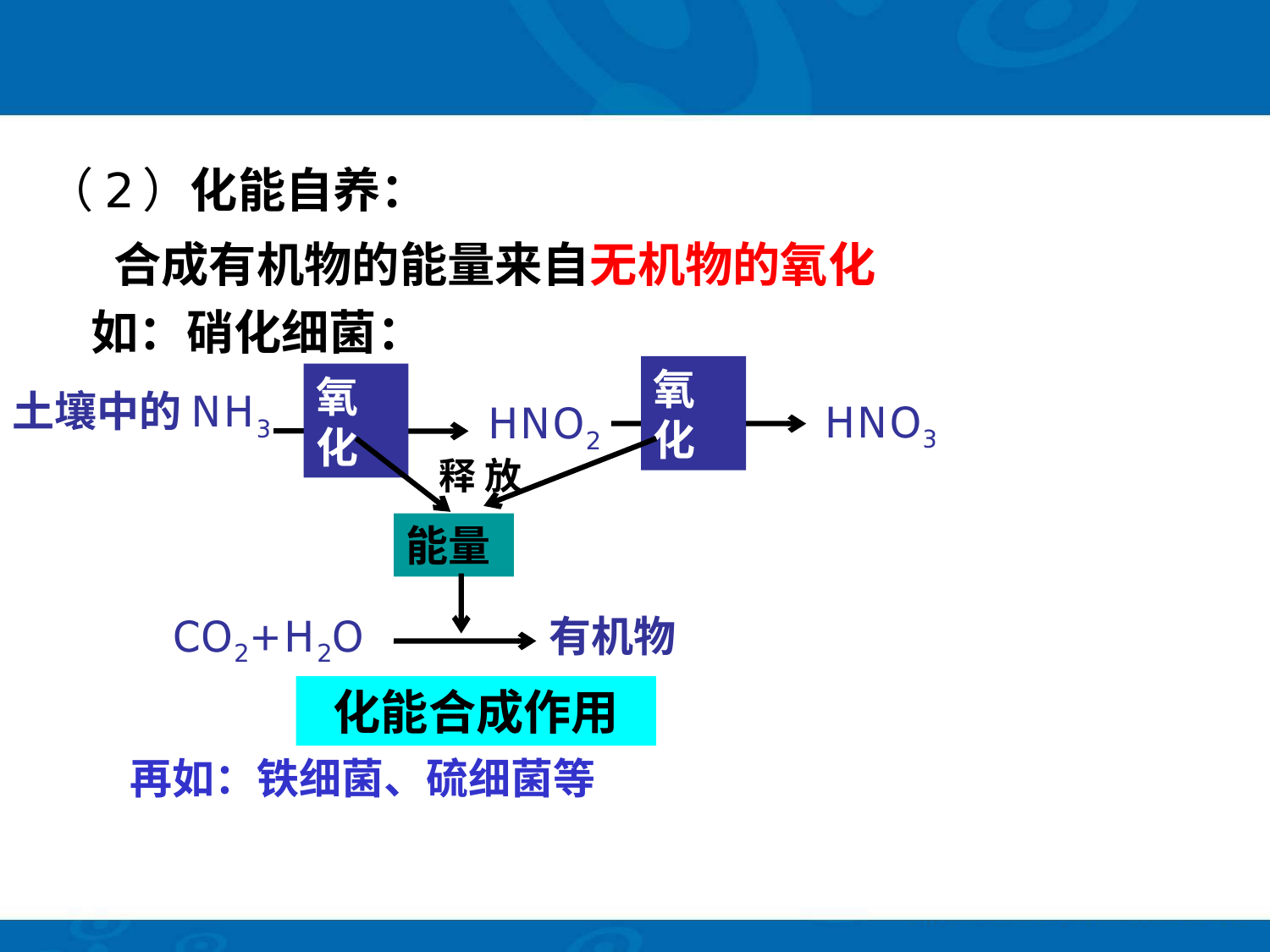

（2）化能自养：
合成有机物的能量来自无机物的氧化
如：硝化细菌：
氧化

氧化

土壤中的NH3
HNO3
HNO2

  释 放
能量

有机物
CO2+H2O
化能合成作用
再如：铁细菌、硫细菌等